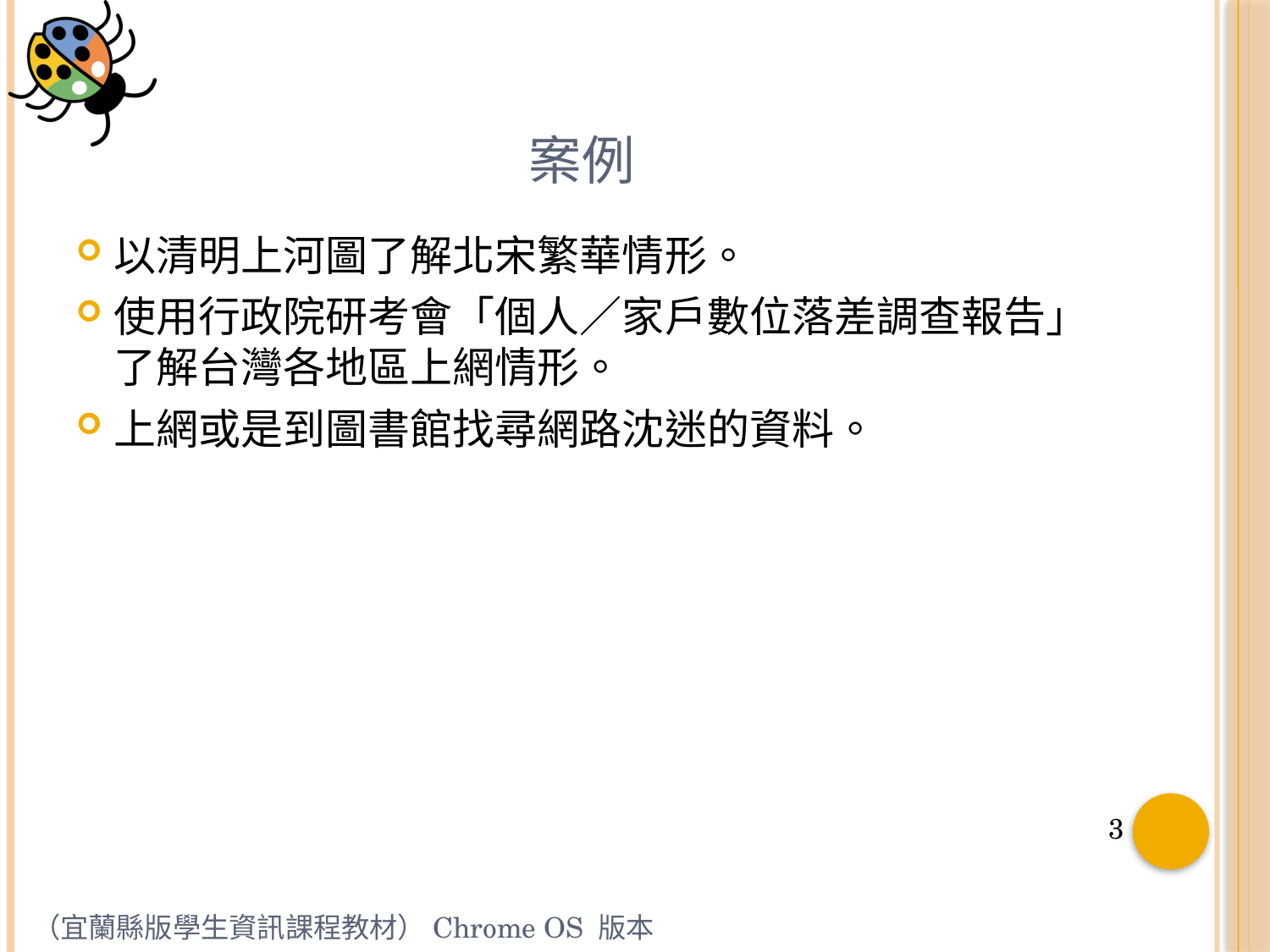

# 案例
以清明上河圖了解北宋繁華情形。
使用行政院研考會「個人／家戶數位落差調查報告」了解台灣各地區上網情形。
上網或是到圖書館找尋網路沈迷的資料。

（宜蘭縣版學生資訊課程教材）Chrome OS 版本